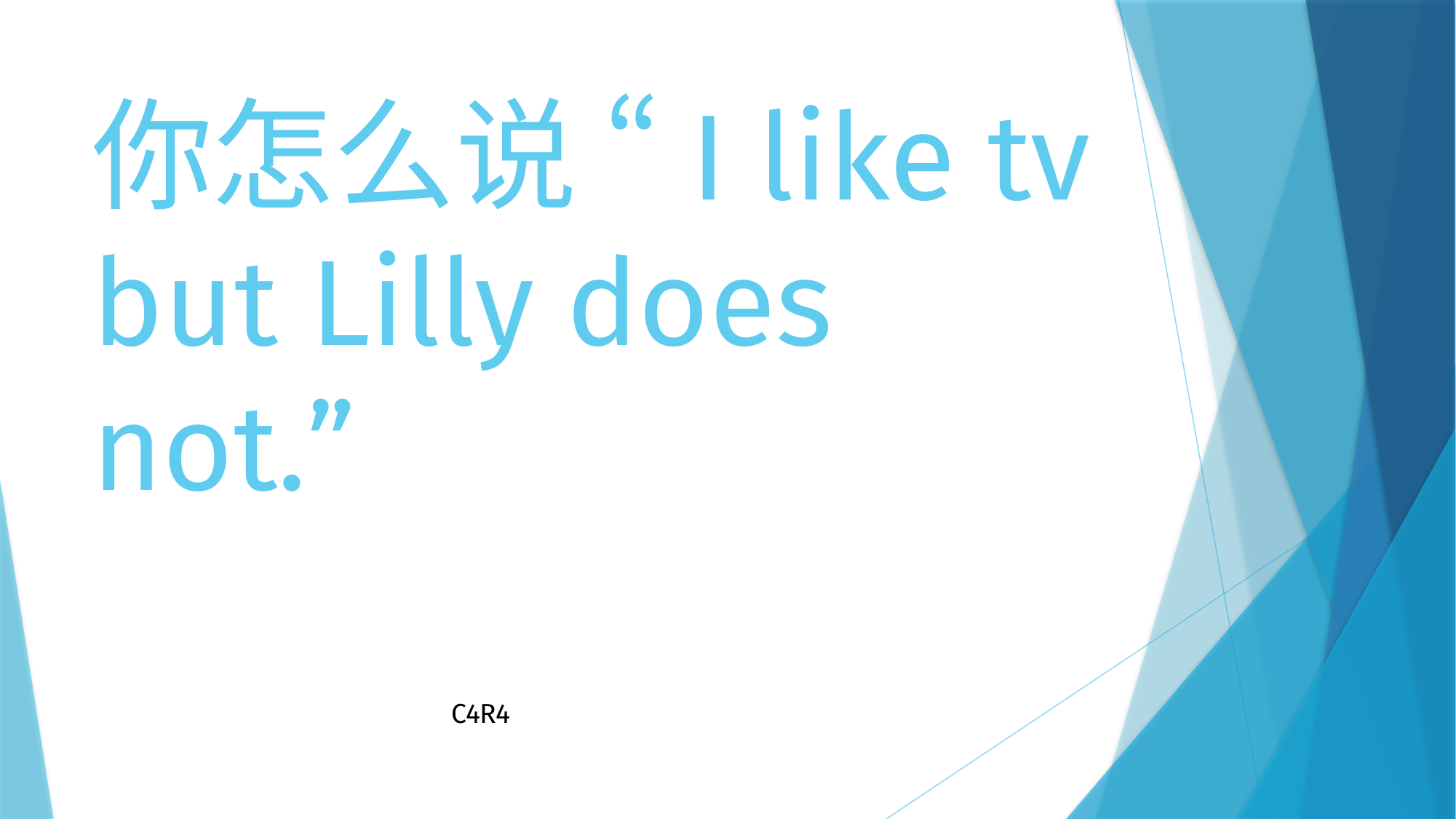

# 你怎么说 “I like tv but Lilly does not.”

C4R4